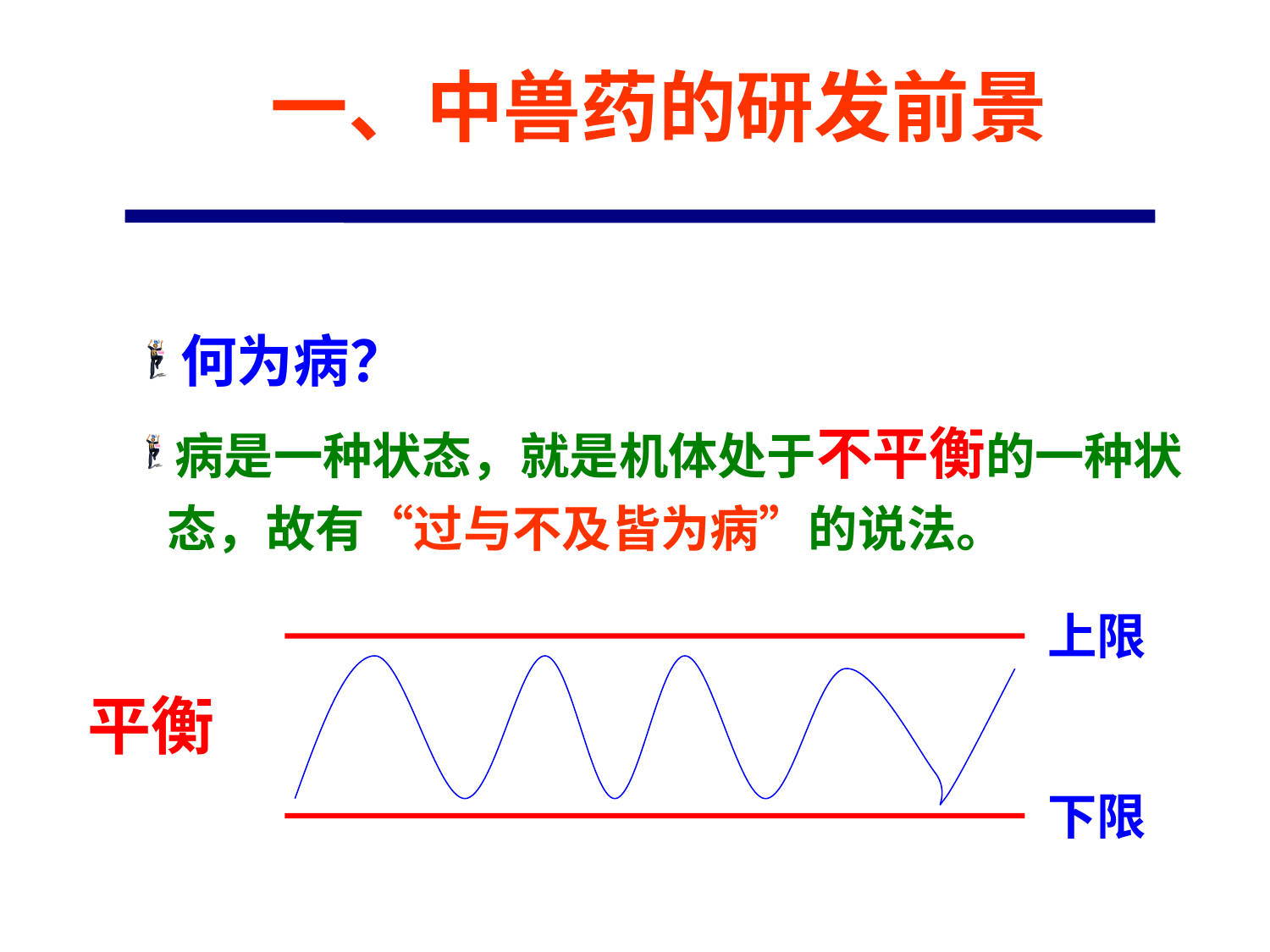

一、中兽药的研发前景

何为病？
病是一种状态，就是机体处于不平衡的一种状态，故有“过与不及皆为病”的说法。
上限

平衡
下限